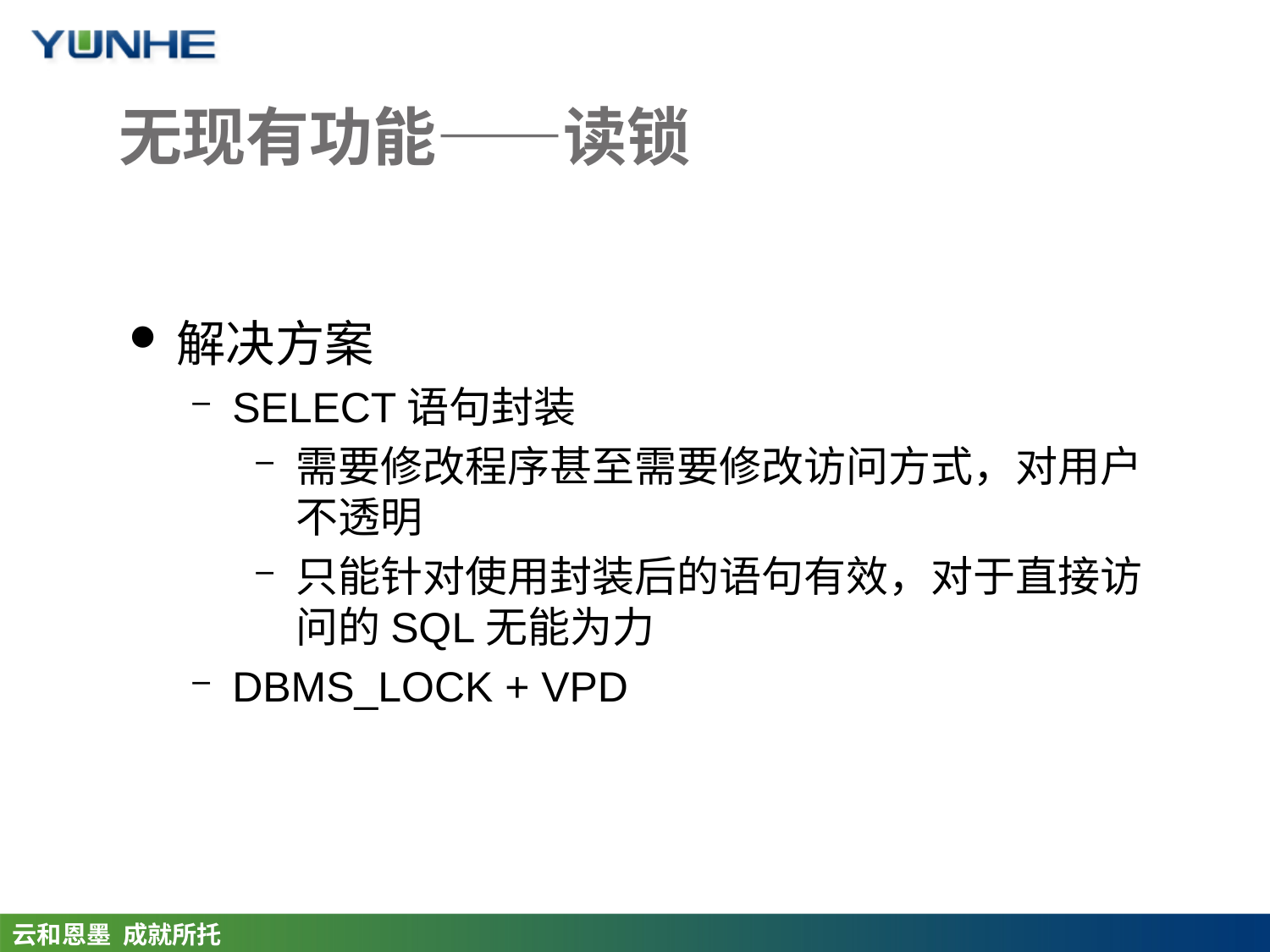

# 无现有功能——读锁
解决方案
SELECT语句封装
需要修改程序甚至需要修改访问方式，对用户不透明
只能针对使用封装后的语句有效，对于直接访问的SQL无能为力
DBMS_LOCK + VPD